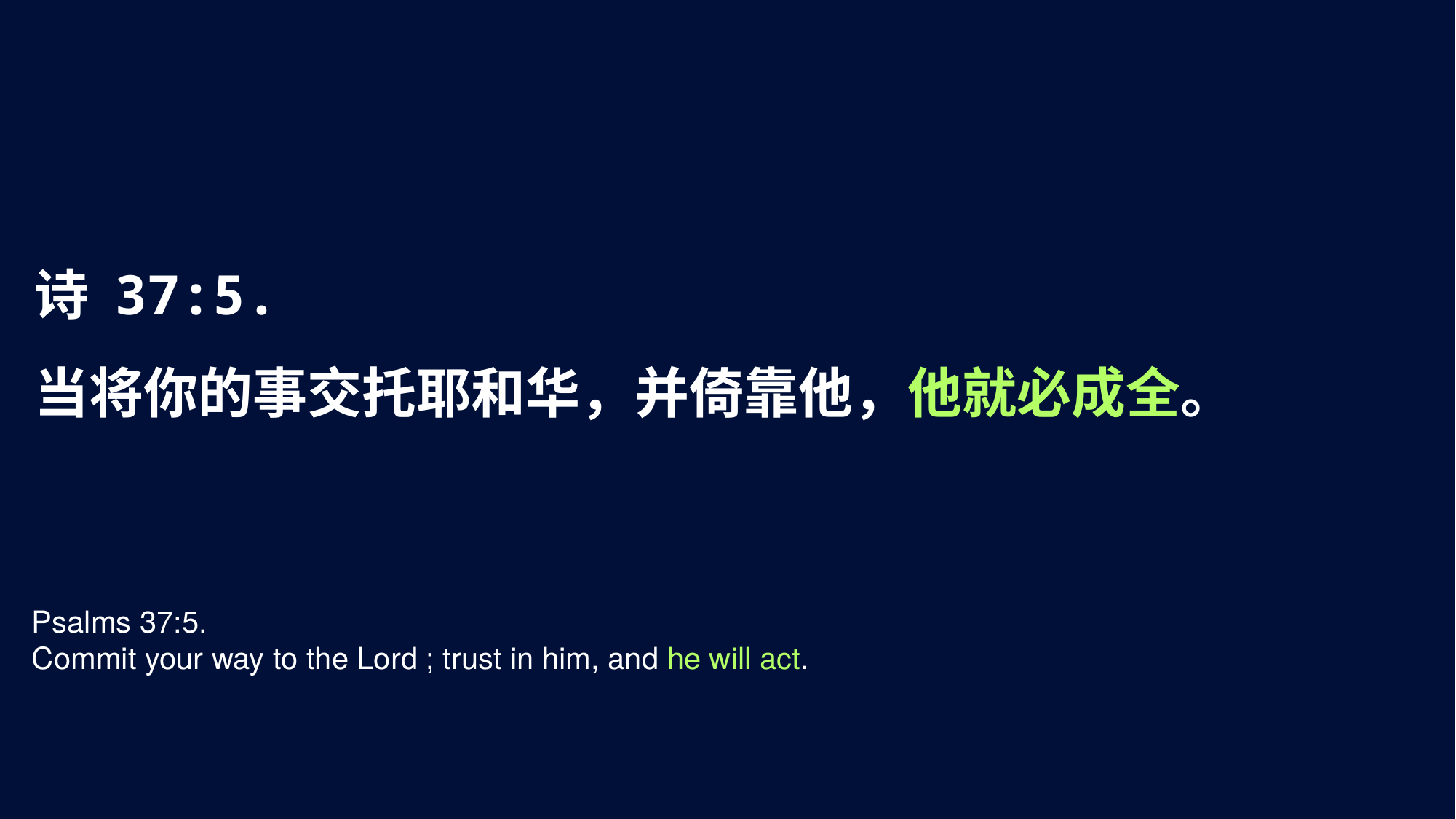

诗 37:5.
当将你的事交托耶和华，并倚靠他，他就必成全。

Psalms 37:5.
Commit your way to the Lord ; trust in him, and he will act.